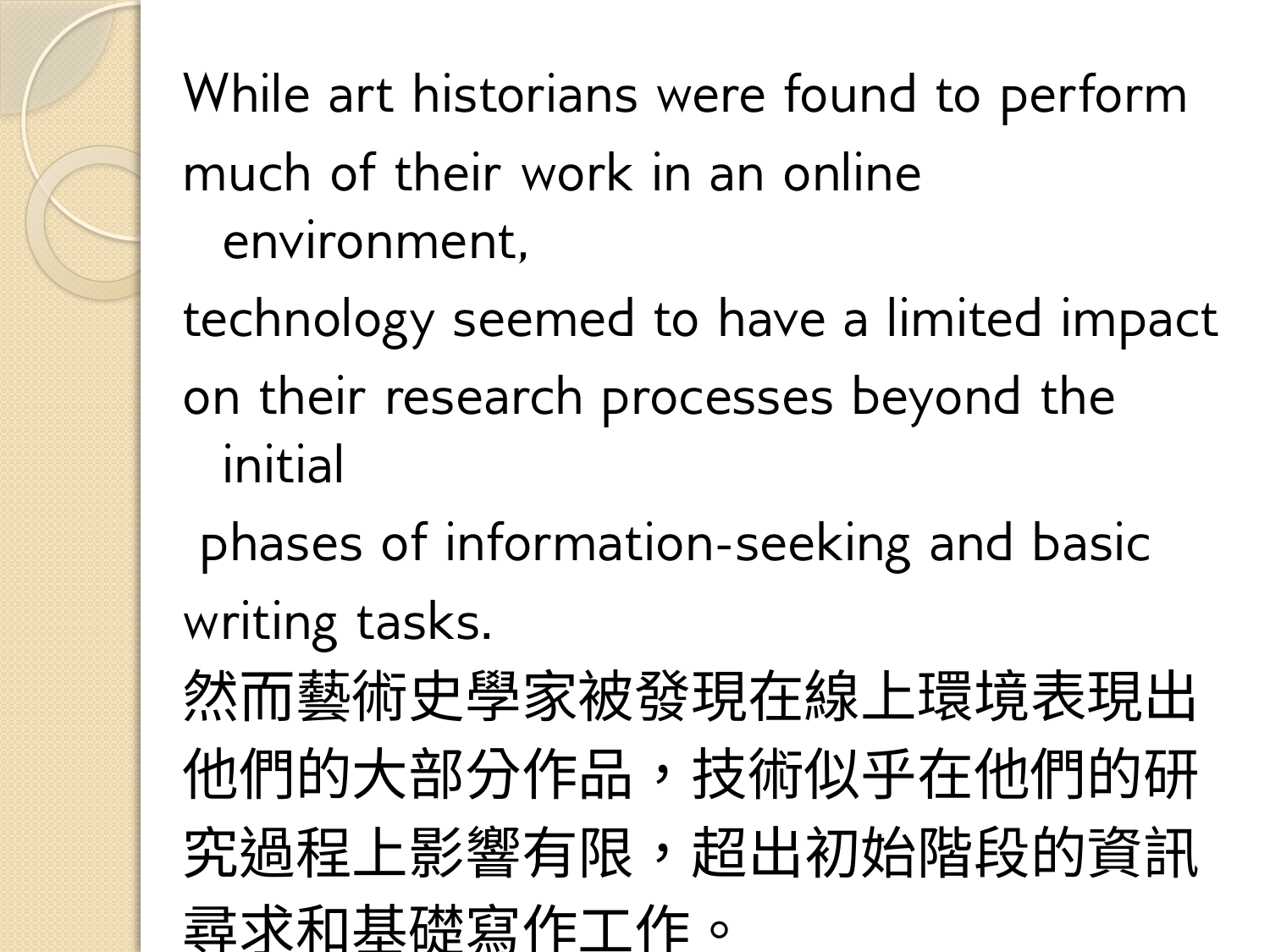

While art historians were found to perform
much of their work in an online environment,
technology seemed to have a limited impact
on their research processes beyond the initial
 phases of information-seeking and basic
writing tasks.
然而藝術史學家被發現在線上環境表現出
他們的大部分作品，技術似乎在他們的研
究過程上影響有限，超出初始階段的資訊
尋求和基礎寫作工作。